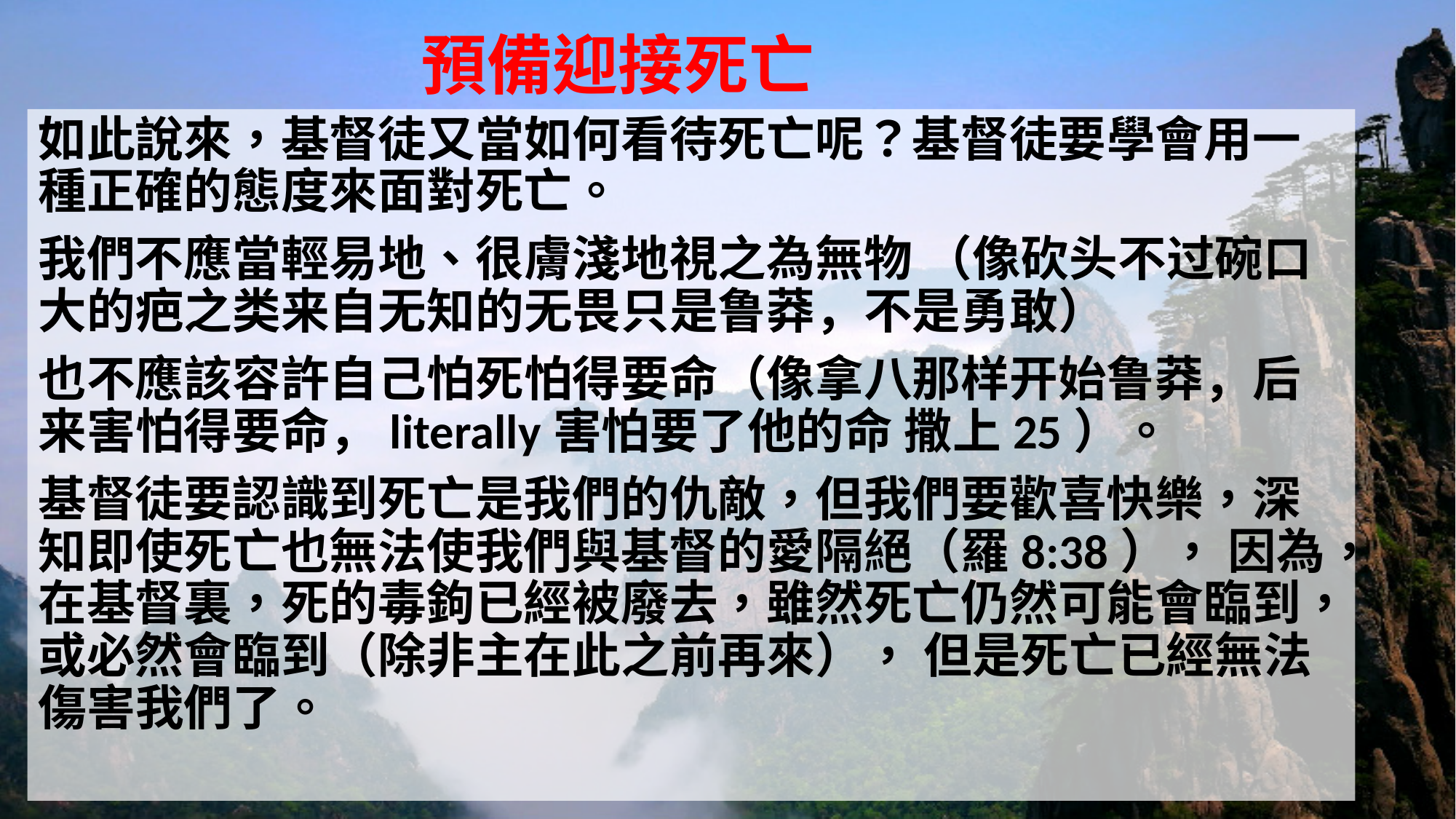

# 預備迎接死亡
如此說來，基督徒又當如何看待死亡呢？基督徒要學會用一種正確的態度來面對死亡。
我們不應當輕易地、很膚淺地視之為無物 （像砍头不过碗口大的疤之类来自无知的无畏只是鲁莽，不是勇敢）
也不應該容許自己怕死怕得要命（像拿八那样开始鲁莽，后来害怕得要命，literally害怕要了他的命 撒上25）。
基督徒要認識到死亡是我們的仇敵，但我們要歡喜快樂，深知即使死亡也無法使我們與基督的愛隔絕（羅8:38）， 因為，在基督裏，死的毒鉤已經被廢去，雖然死亡仍然可能會臨到，或必然會臨到（除非主在此之前再來）， 但是死亡已經無法傷害我們了。